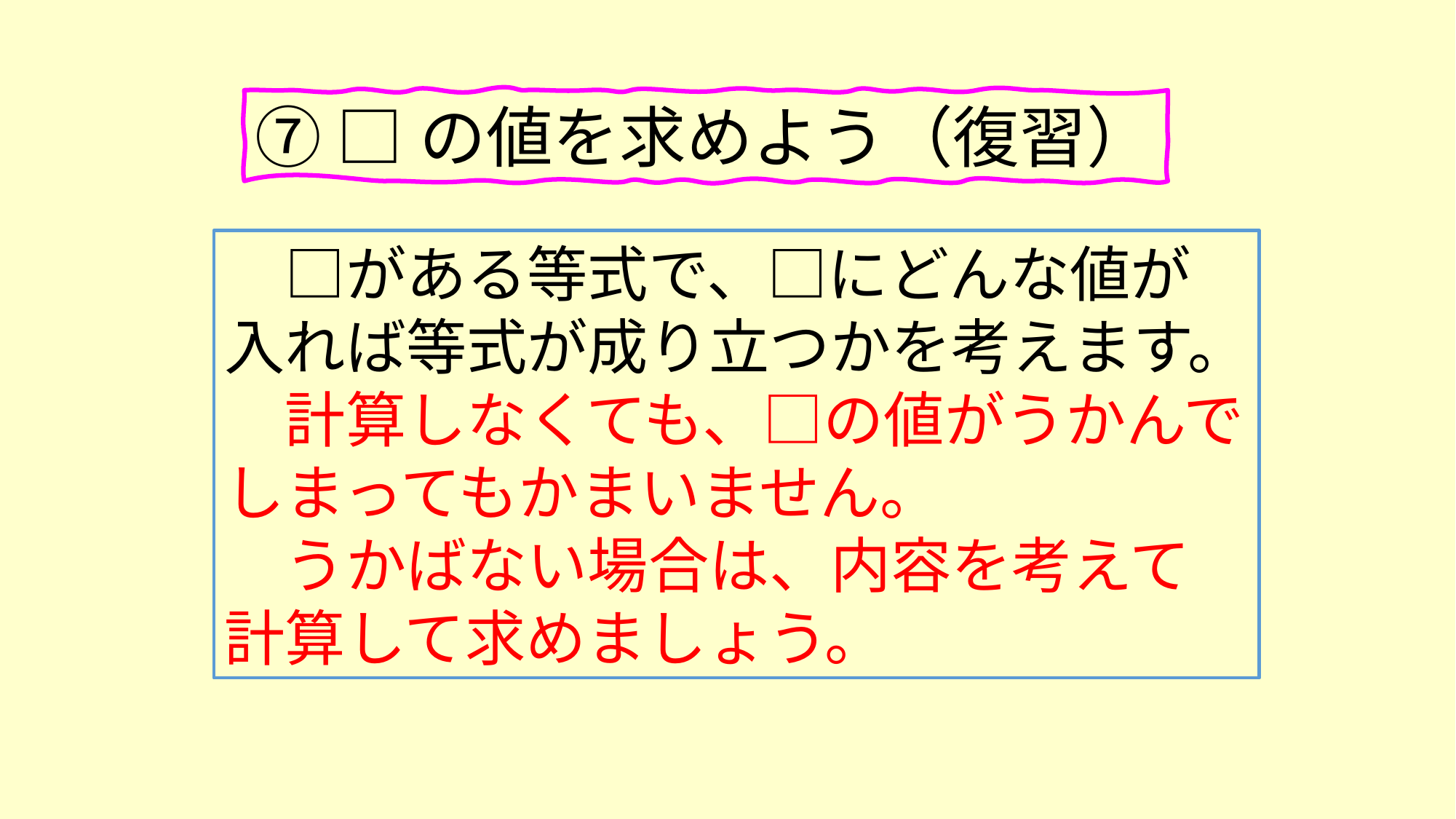

⑦ □の値を求めよう（復習）
　□がある等式で、□にどんな値が
入れば等式が成り立つかを考えます。
　計算しなくても、□の値がうかんで
しまってもかまいません。
　うかばない場合は、内容を考えて
計算して求めましょう。